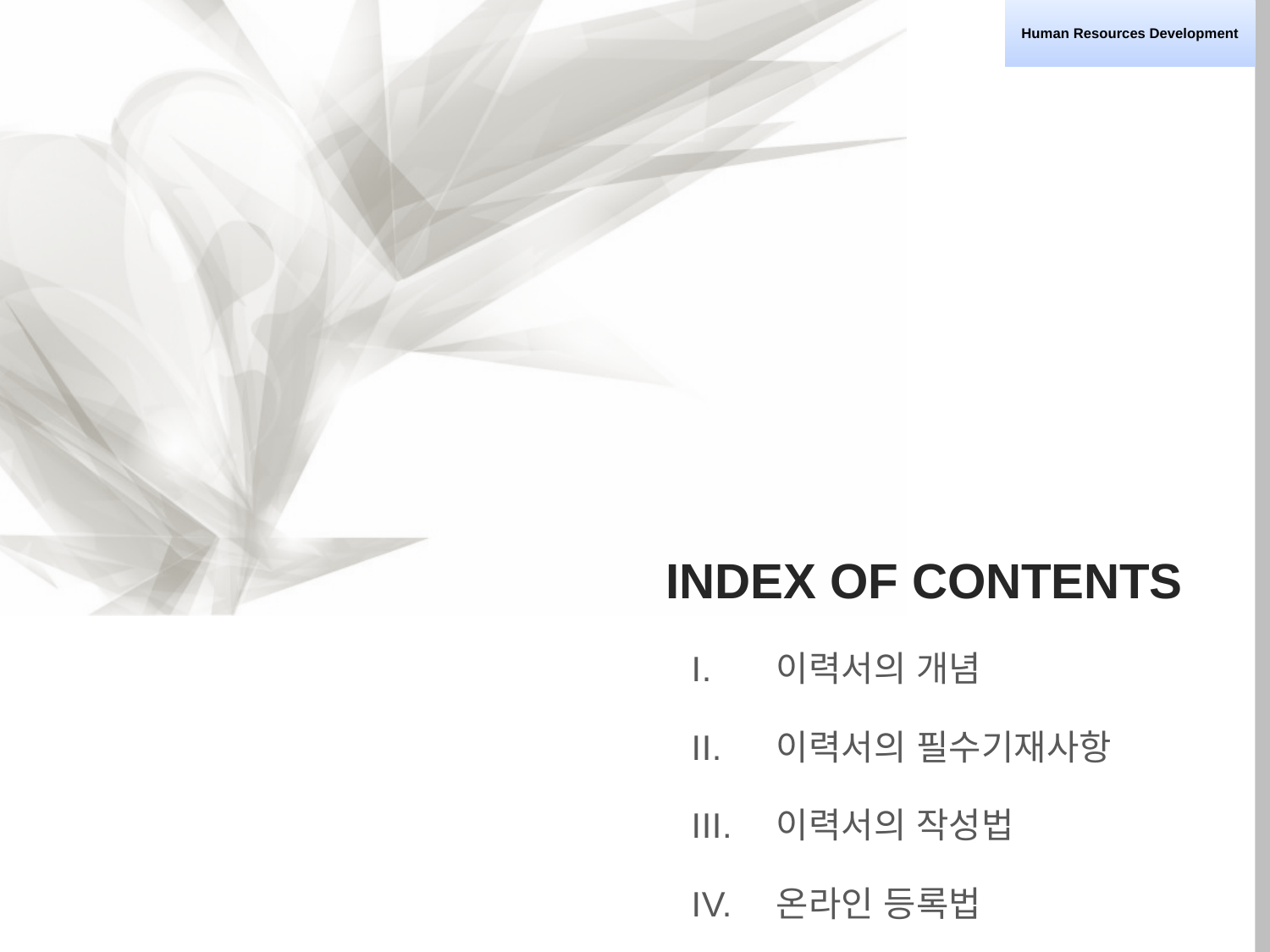

Human Resources Development
HumanResourcesDevelopment
이력서의 개념
이력서의 필수기재사항
이력서의 작성법
온라인 등록법